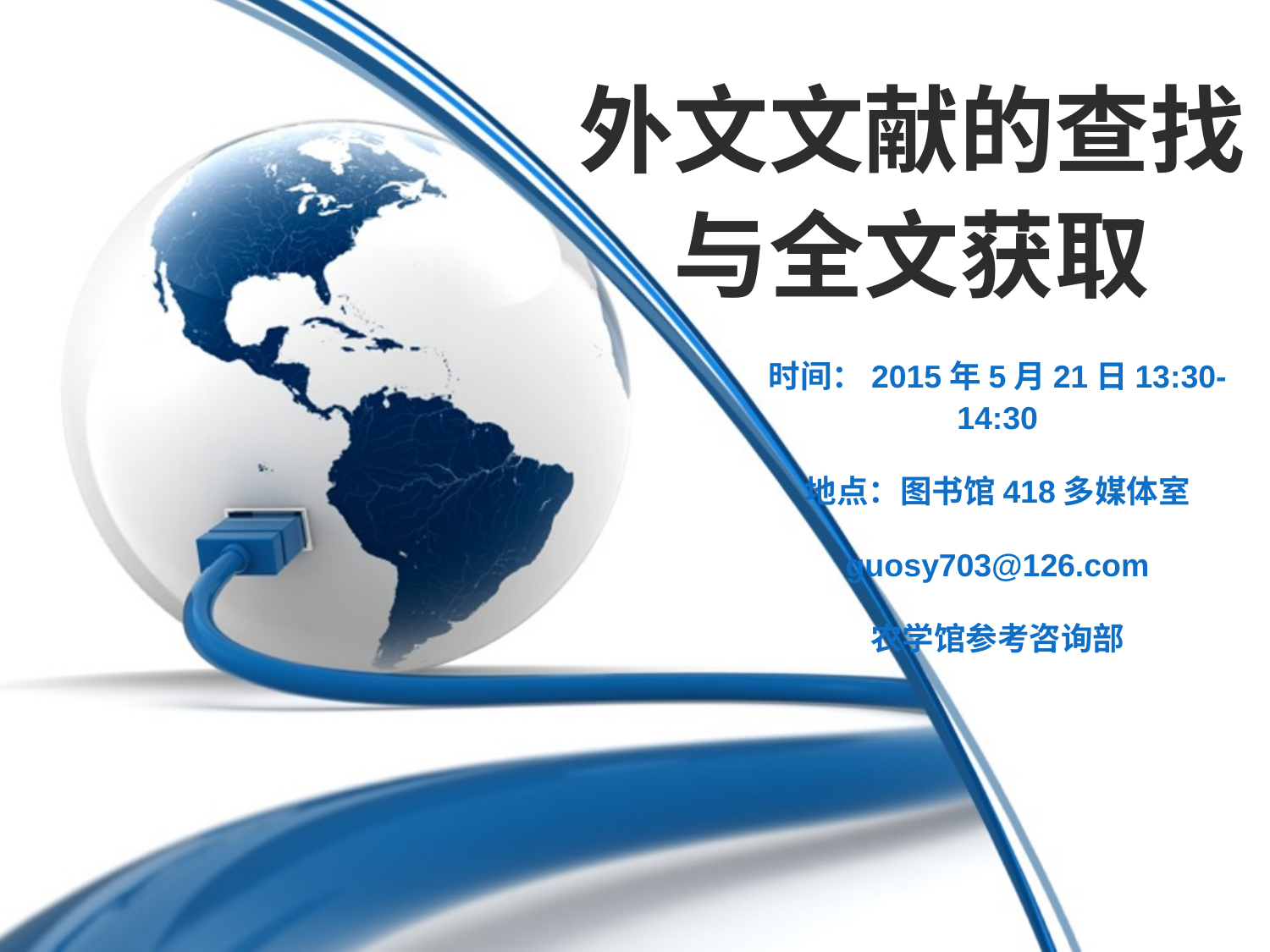

# 外文文献的查找与全文获取
时间：2015年5月21日13:30-14:30
地点：图书馆418多媒体室
guosy703@126.com
农学馆参考咨询部